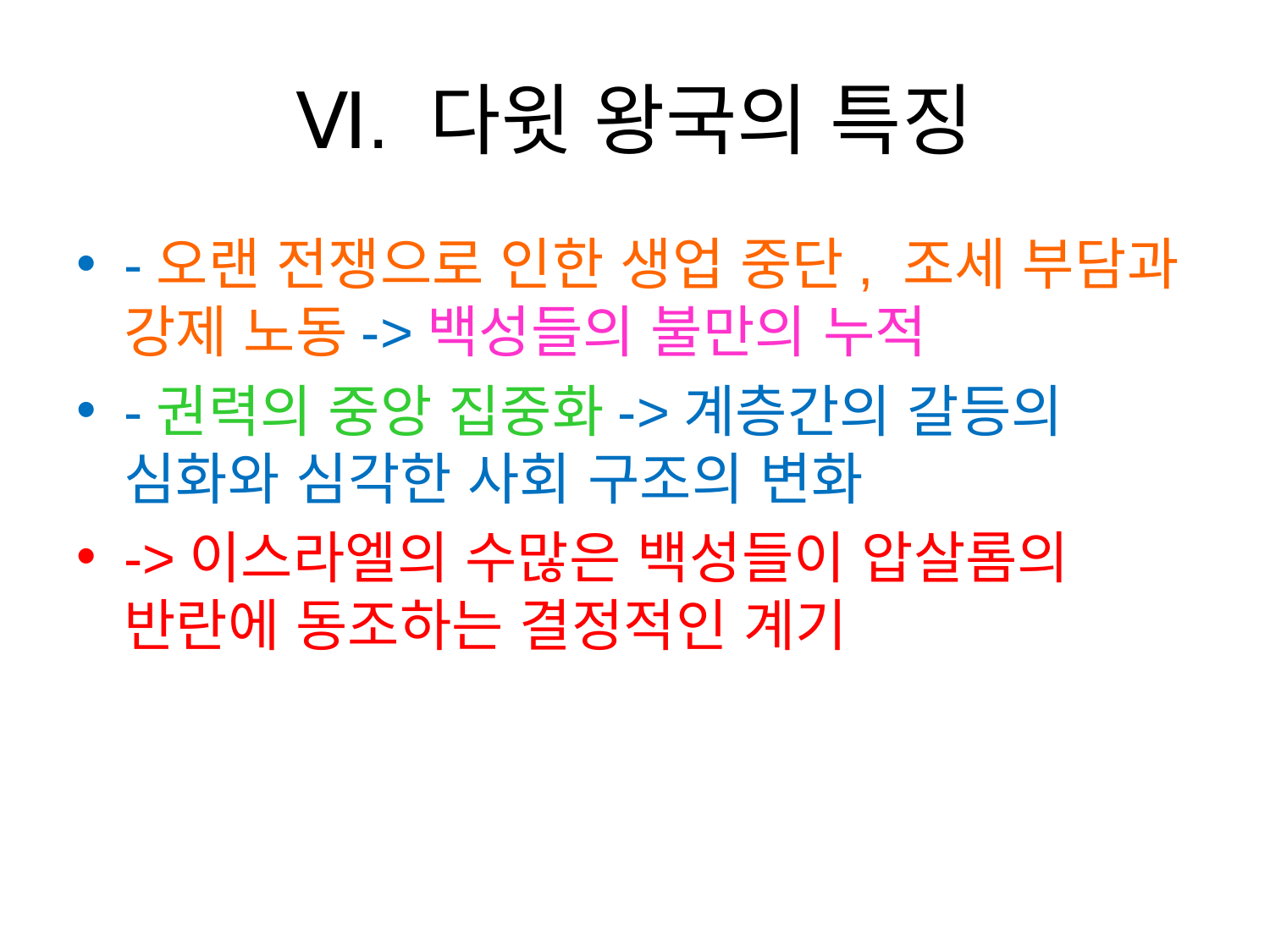

# Ⅵ. 다윗 왕국의 특징
-오랜 전쟁으로 인한 생업 중단, 조세 부담과 강제 노동->백성들의 불만의 누적
-권력의 중앙 집중화->계층간의 갈등의 심화와 심각한 사회 구조의 변화
->이스라엘의 수많은 백성들이 압살롬의 반란에 동조하는 결정적인 계기